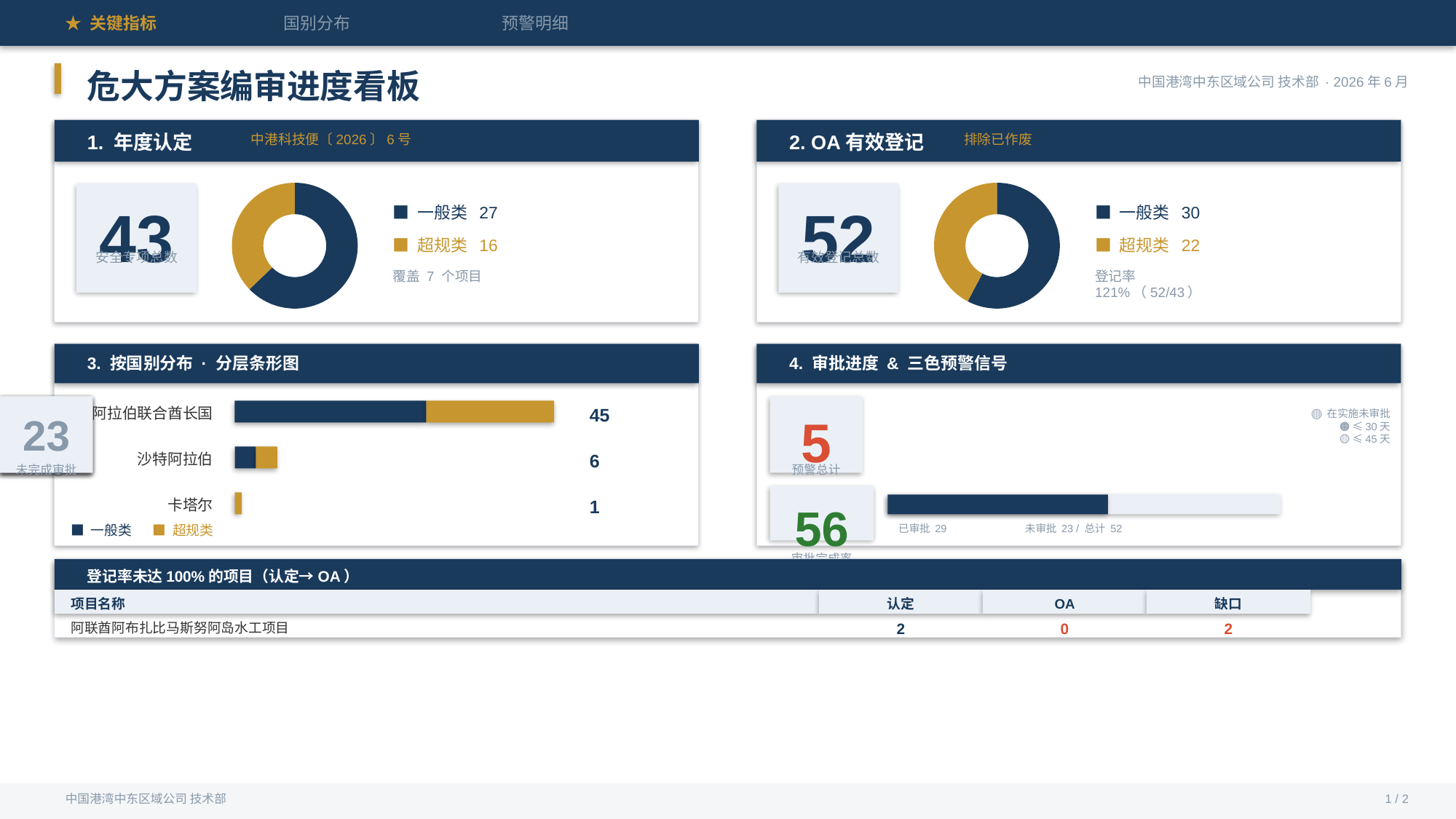

★ 关键指标
国别分布
预警明细
危大方案编审进度看板

中国港湾中东区域公司 技术部 · 2026年6月

1. 年度认定
2. OA有效登记
中港科技便〔2026〕6号
排除已作废

### Chart

| Category |  |
|---|---|
| 一般类 | 27.0 |
| 超规类 | 16.0 |

### Chart

| Category |  |
|---|---|
| 一般类 | 30.0 |
| 超规类 | 22.0 |

43
52
■ 一般类  27
■ 一般类  30
■ 超规类  16
■ 超规类  22
安全专项总数
有效登记总数
覆盖 7 个项目
登记率 121%（52/43）

3. 按国别分布 · 分层条形图
4. 审批进度 & 三色预警信号

阿拉伯联合酋长国
45

🔴 在实施未审批
🟠 ≤30天
🟡 ≤45天
5
0
1
4
23
沙特阿拉伯
6

预警总计
红色🔴
橙色🟠
黄色🟡
未完成审批

卡塔尔
1

56%

■ 一般类
■ 超规类
已审批 29                          未审批 23 / 总计 52
审批完成率

登记率未达100%的项目（认定→OA）

项目名称

认定

OA

缺口
阿联酋阿布扎比马斯努阿岛水工项目
2
0
2

中国港湾中东区域公司 技术部
1 / 2